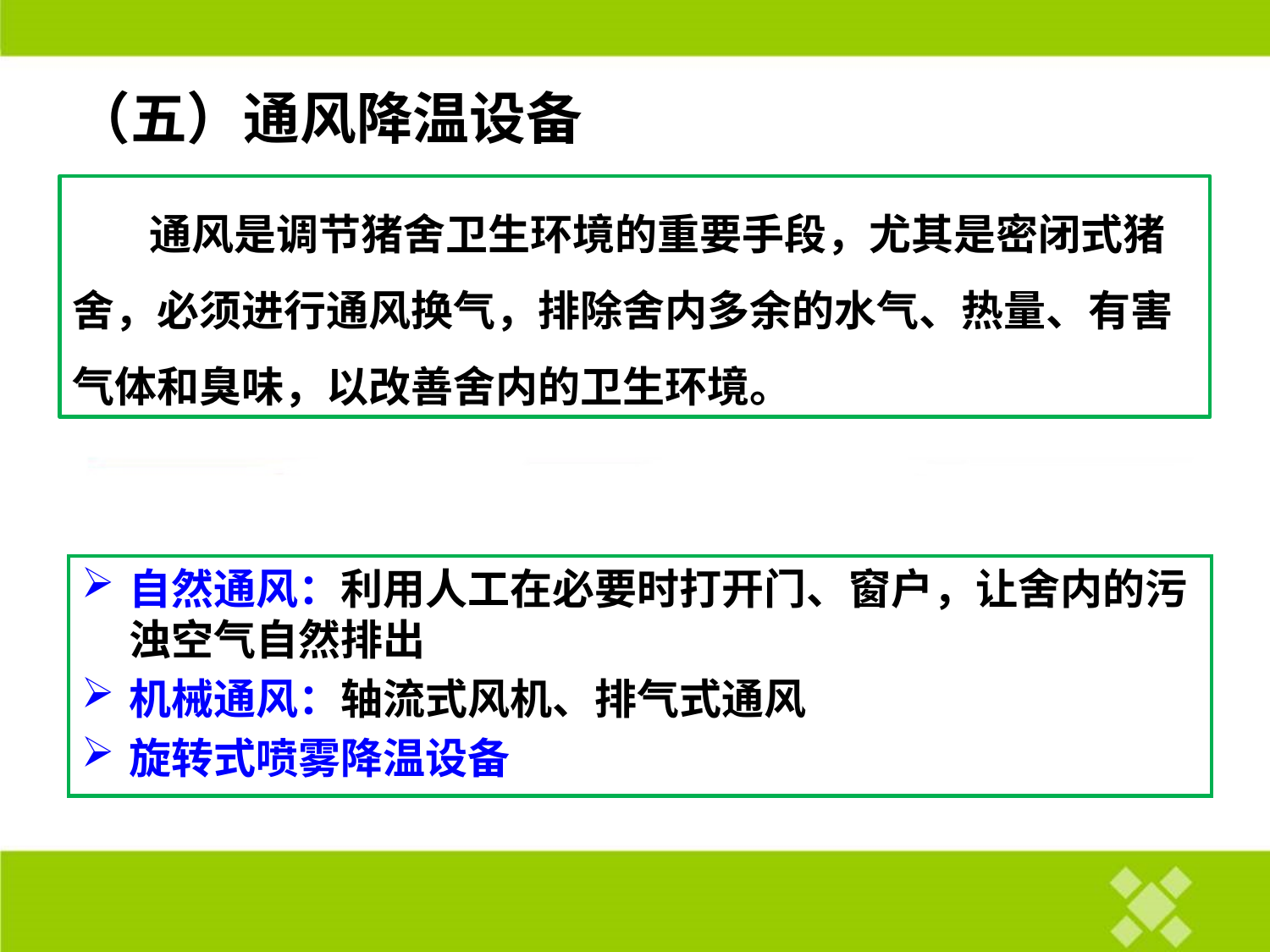

# （五）通风降温设备
       通风是调节猪舍卫生环境的重要手段，尤其是密闭式猪舍，必须进行通风换气，排除舍内多余的水气、热量、有害气体和臭味，以改善舍内的卫生环境。
自然通风：利用人工在必要时打开门、窗户，让舍内的污浊空气自然排出
机械通风：轴流式风机、排气式通风
旋转式喷雾降温设备